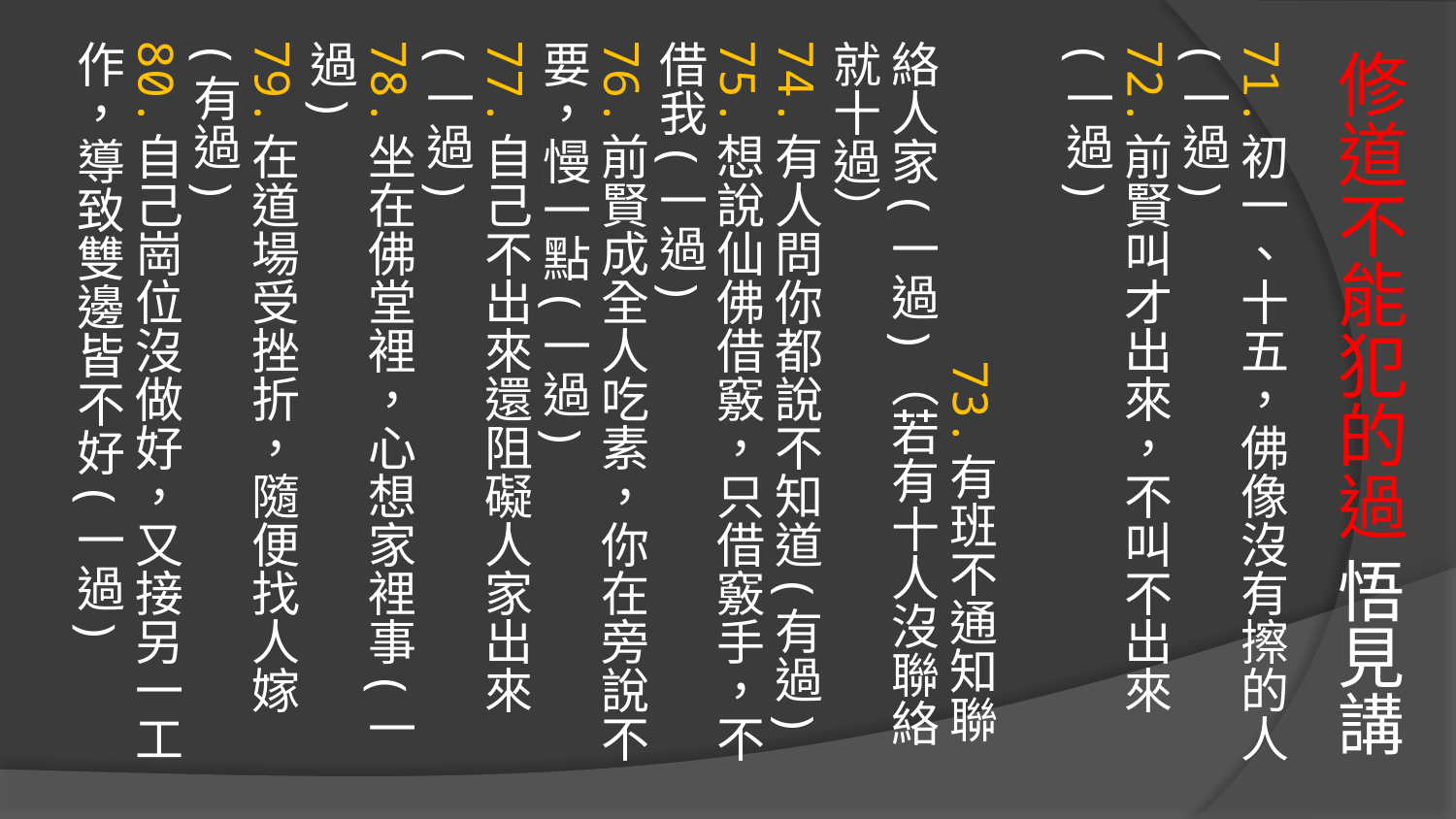

# 修道不能犯的過 悟見講
71.初一、十五，佛像沒有擦的人(一過)
72.前賢叫才出來，不叫不出來(一過)                                                         73.有班不通知聯絡人家(一過)（若有十人沒聯絡就十過）
74.有人問你都說不知道(有過)
75.想說仙佛借竅，只借竅手，不借我(一過)
76.前賢成全人吃素，你在旁說不要，慢一點(一過)
77.自己不出來還阻礙人家出來(一過)
78.坐在佛堂裡，心想家裡事(一過)
79.在道場受挫折，隨便找人嫁(有過)
80.自己崗位沒做好，又接另一工作，導致雙邊皆不好(一過)